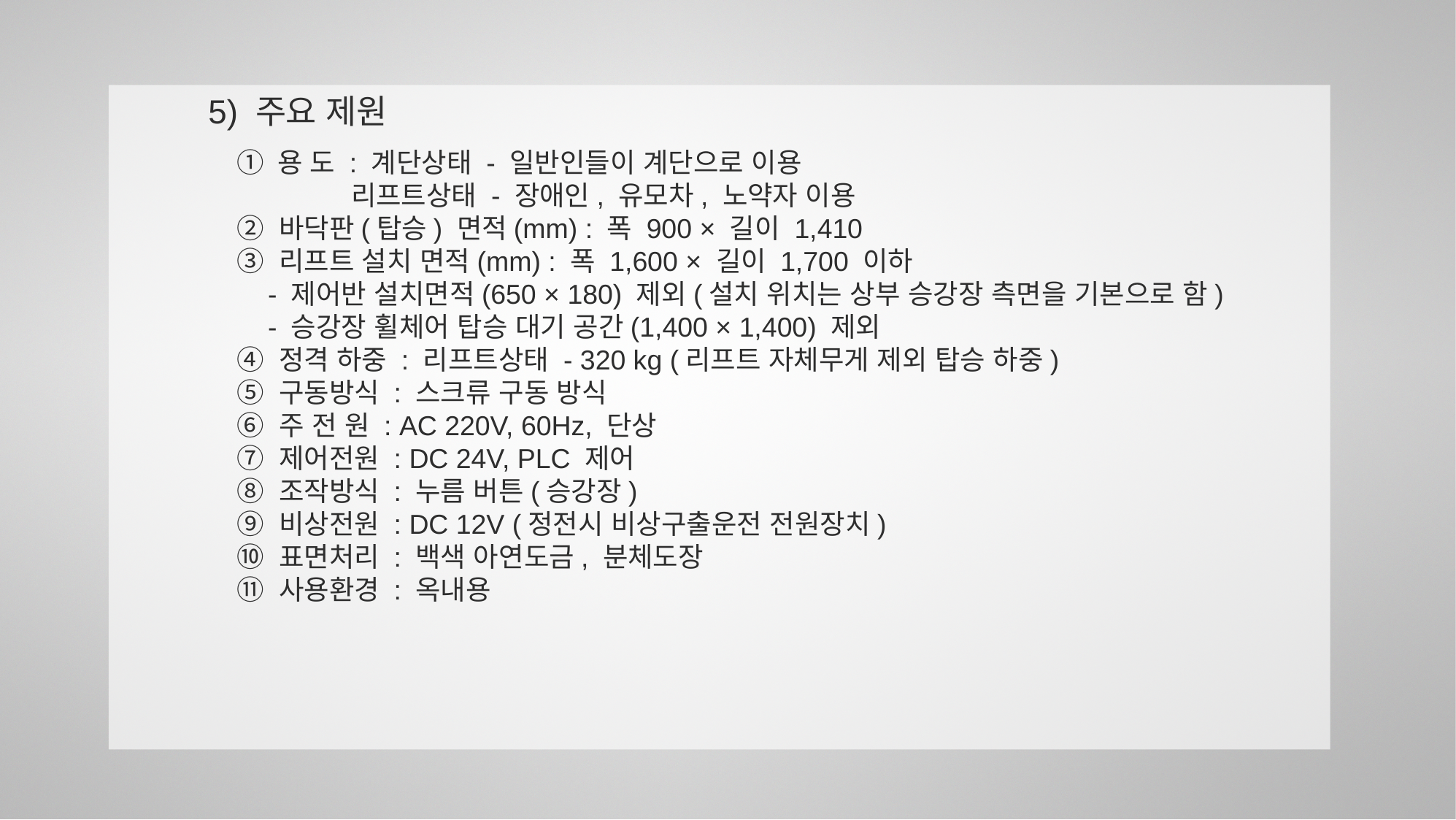

5) 주요 제원
① 용 도 : 계단상태 - 일반인들이 계단으로 이용
              리프트상태 - 장애인, 유모차, 노약자 이용
② 바닥판(탑승) 면적(mm) : 폭 900 × 길이 1,410
③ 리프트 설치 면적(mm) : 폭 1,600 × 길이 1,700 이하
    - 제어반 설치면적(650 × 180) 제외(설치 위치는 상부 승강장 측면을 기본으로 함)
    - 승강장 휠체어 탑승 대기 공간(1,400 × 1,400) 제외
④ 정격 하중 : 리프트상태 - 320 kg (리프트 자체무게 제외 탑승 하중)
⑤ 구동방식 : 스크류 구동 방식
⑥ 주 전 원 : AC 220V, 60Hz, 단상
⑦ 제어전원 : DC 24V, PLC 제어
⑧ 조작방식 : 누름 버튼(승강장)
⑨ 비상전원 : DC 12V (정전시 비상구출운전 전원장치)
⑩ 표면처리 : 백색 아연도금, 분체도장
⑪ 사용환경 : 옥내용